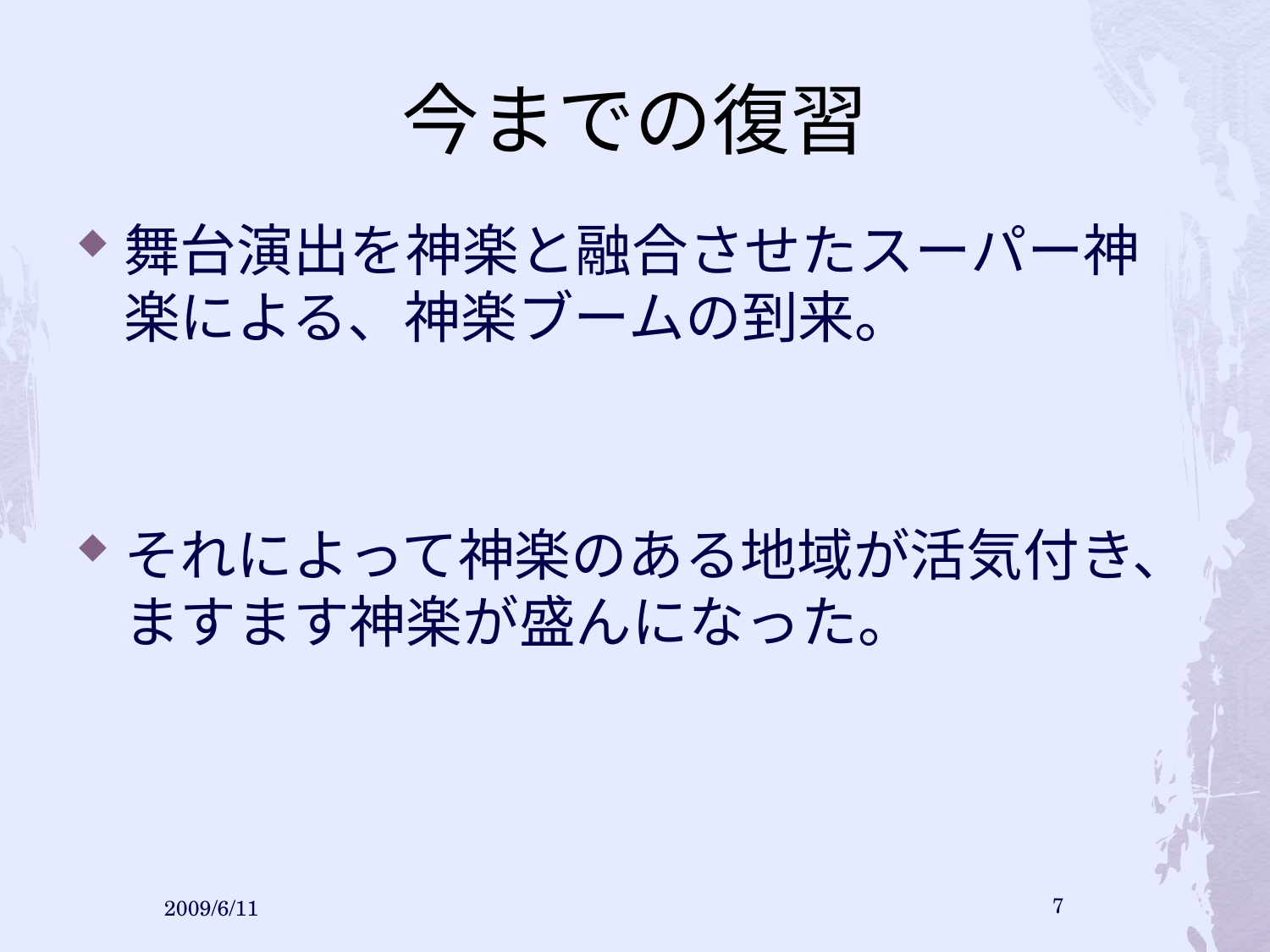

# 今までの復習
舞台演出を神楽と融合させたスーパー神楽による、神楽ブームの到来。

それによって神楽のある地域が活気付き、ますます神楽が盛んになった。
2009/6/11
7